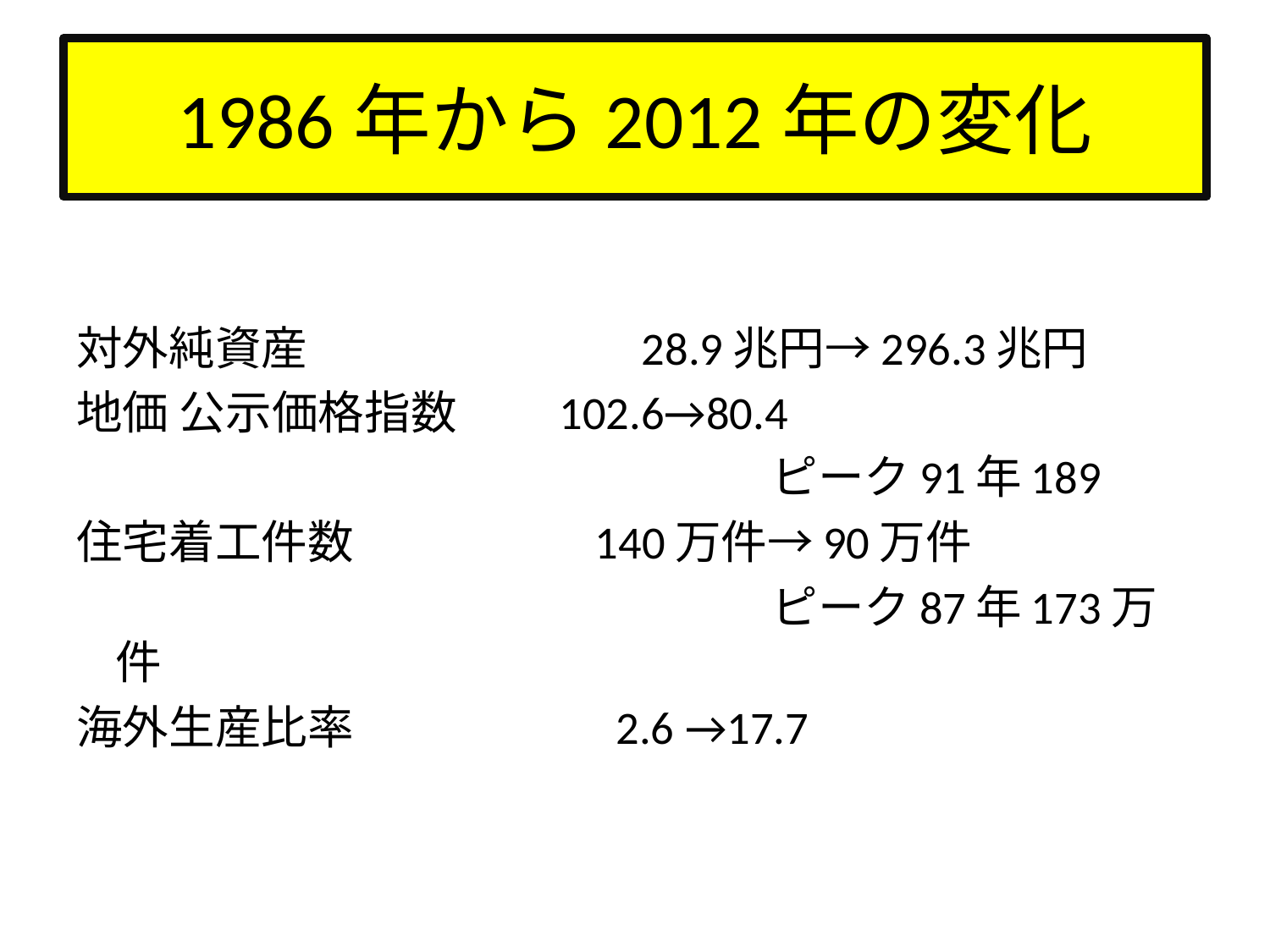

# 1986年から2012年の変化
対外純資産　　　　　　　28.9兆円→296.3兆円
地価 公示価格指数　　102.6→80.4
　　　　　　　　　　　　　　　ピーク91年189
住宅着工件数　　　　　140万件→90万件
　　　　　　　　　　　　　　　ピーク87年173万件
海外生産比率 　　　 　　2.6 →17.7